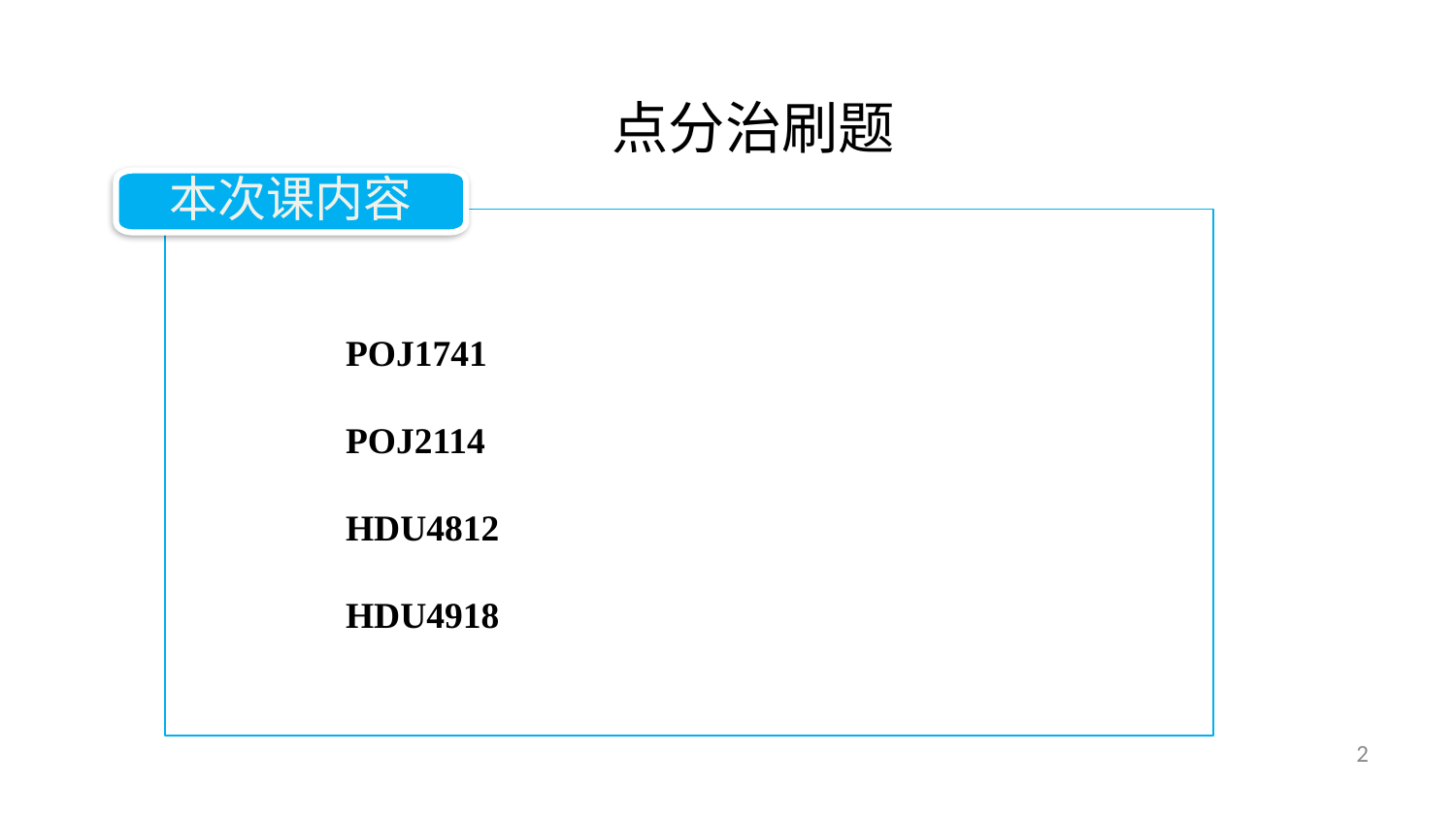

点分治刷题
本次课内容

POJ1741
POJ2114
HDU4812
HDU4918
2